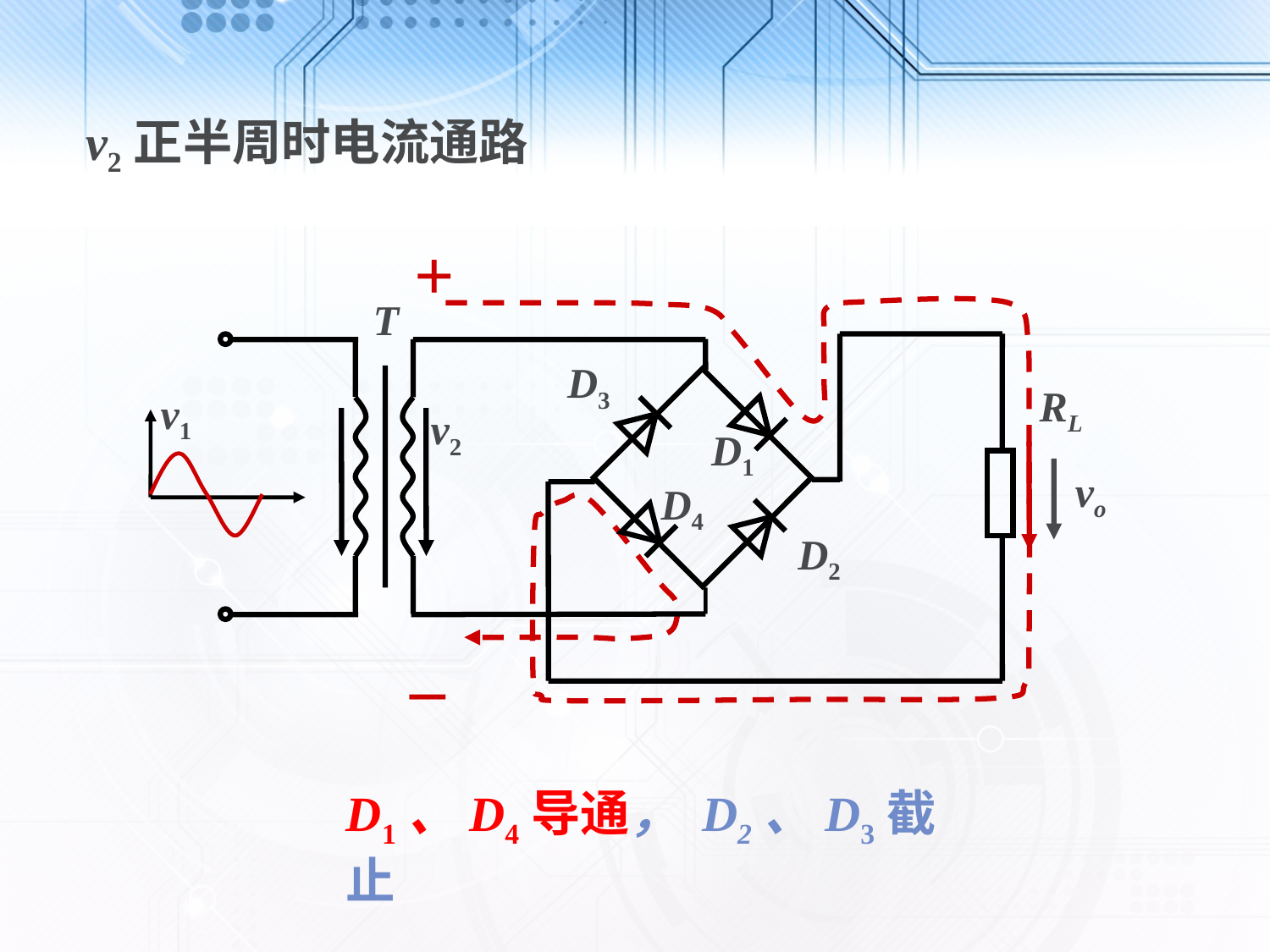

v2正半周时电流通路
+
–

T

D3

RL
v1

v2

D1

D4

D2

vo

D1、D4导通， D2、D3截止